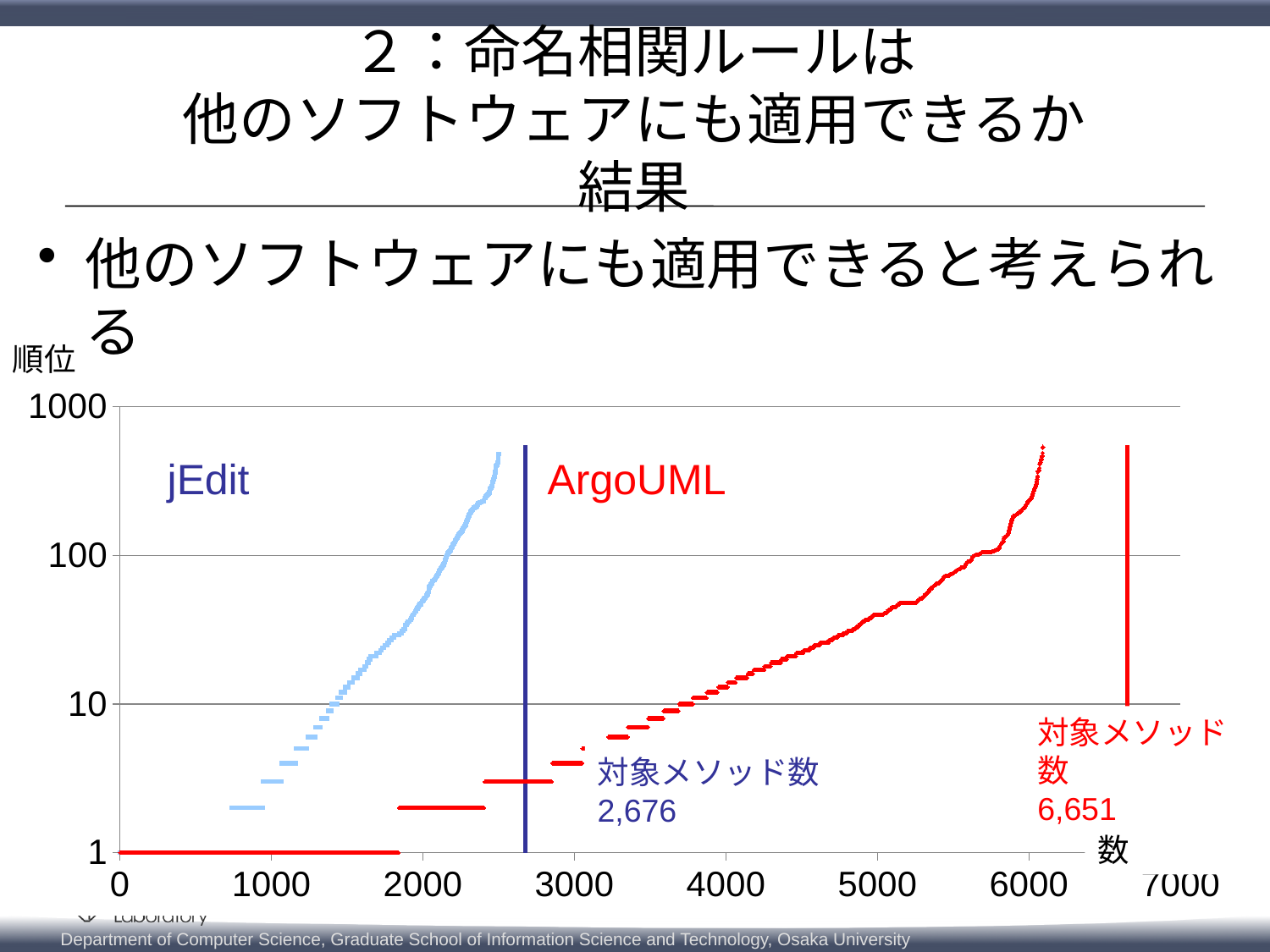

# ２：命名相関ルールは 他のソフトウェアにも適用できるか 結果
他のソフトウェアにも適用できると考えられる
92.1%のメソッドに適用できた(うち60.6%が10位以内)
順位

### Chart

| Category | ArgoUML | jEdit |  |  |
|---|---|---|---|---|
jEdit
ArgoUML
対象メソッド数
6,651
対象メソッド数
2,676
メソッド数